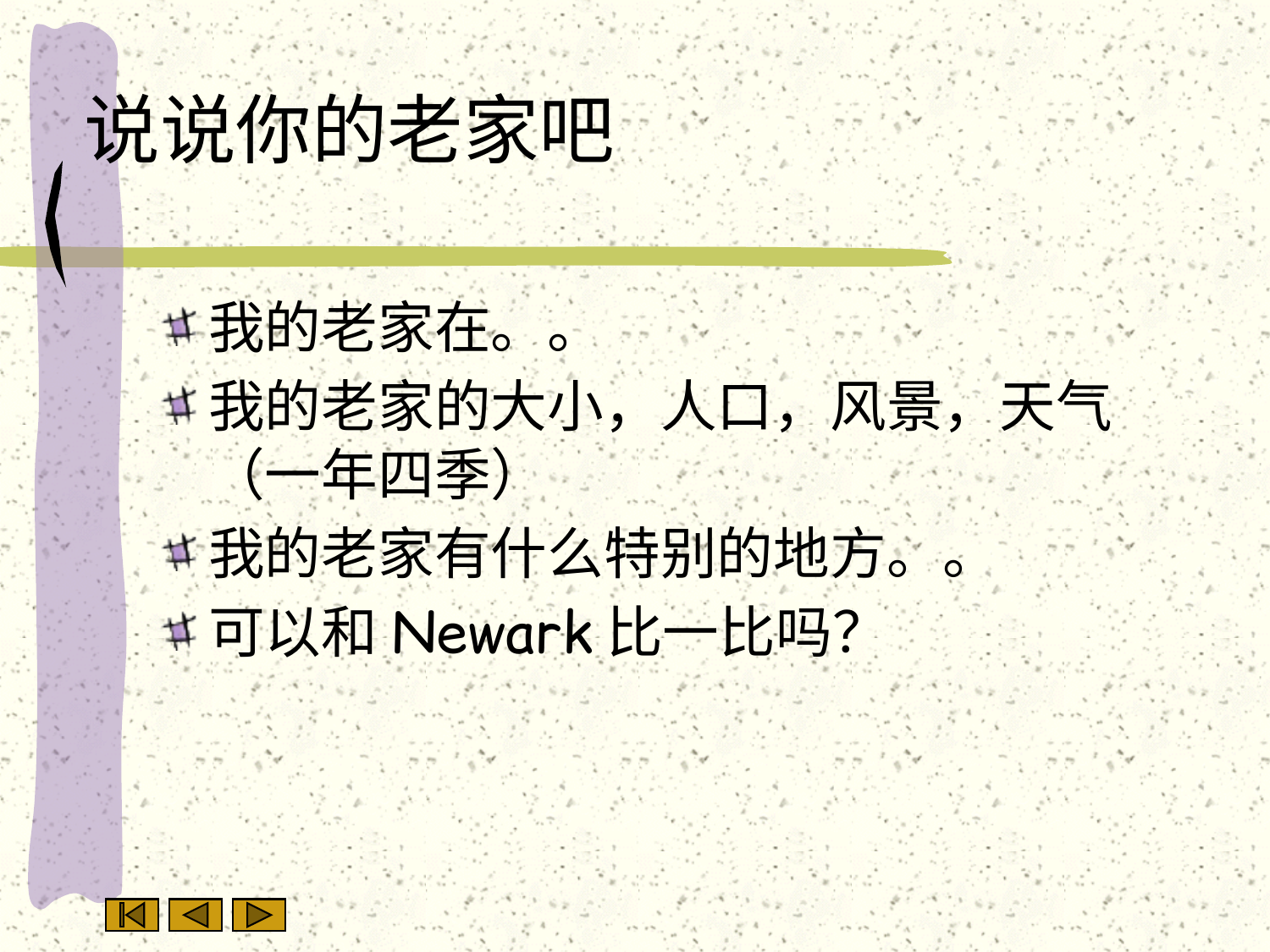

# 说说你的老家吧
我的老家在。。
我的老家的大小，人口，风景，天气（一年四季）
我的老家有什么特别的地方。。
可以和Newark比一比吗？